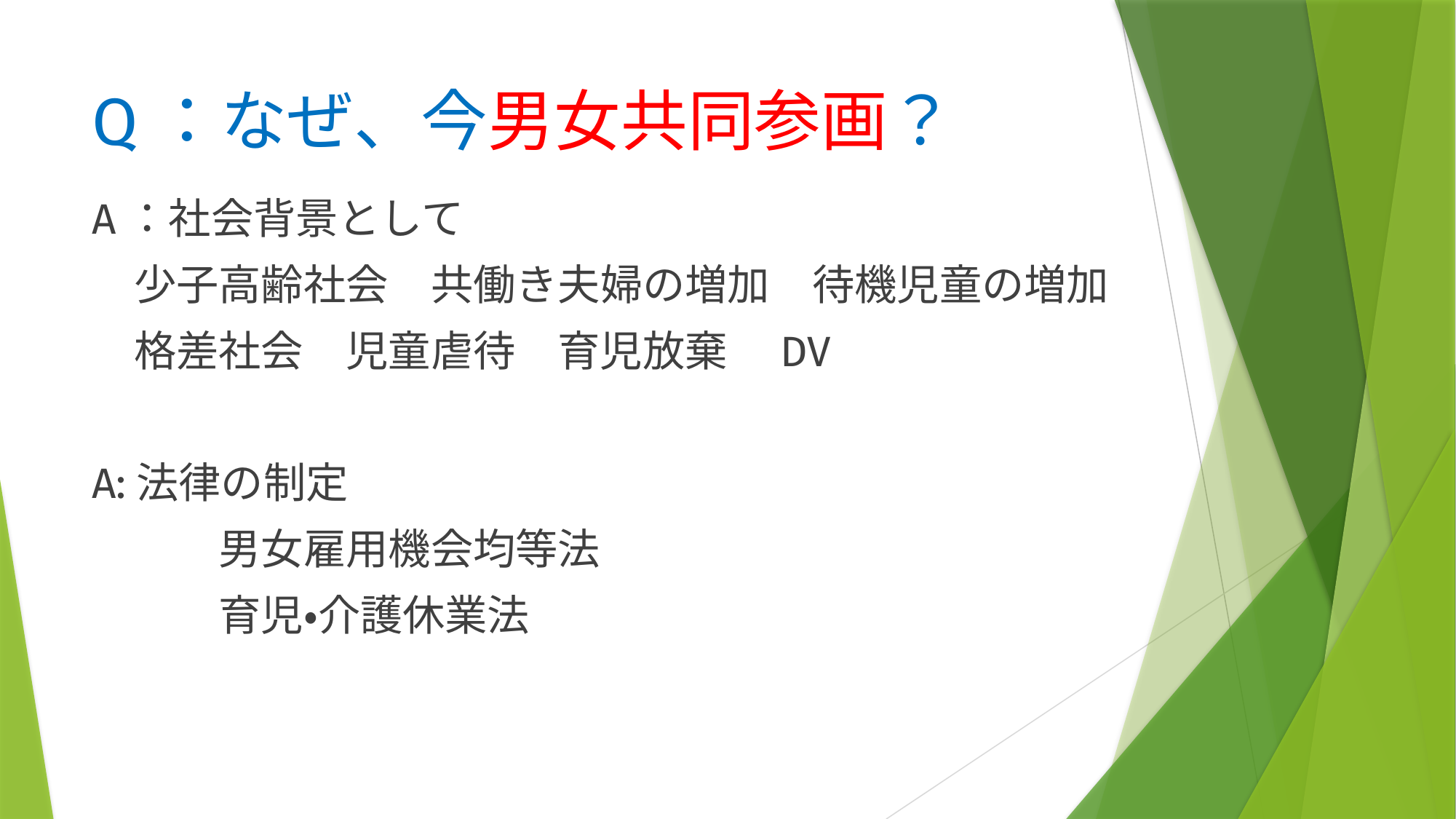

# Q：なぜ、今男女共同参画？
A：社会背景として
　少子高齢社会　共働き夫婦の増加　待機児童の増加
　格差社会　児童虐待　育児放棄　DV

A:法律の制定
　　　男女雇用機会均等法
　　　育児・介護休業法